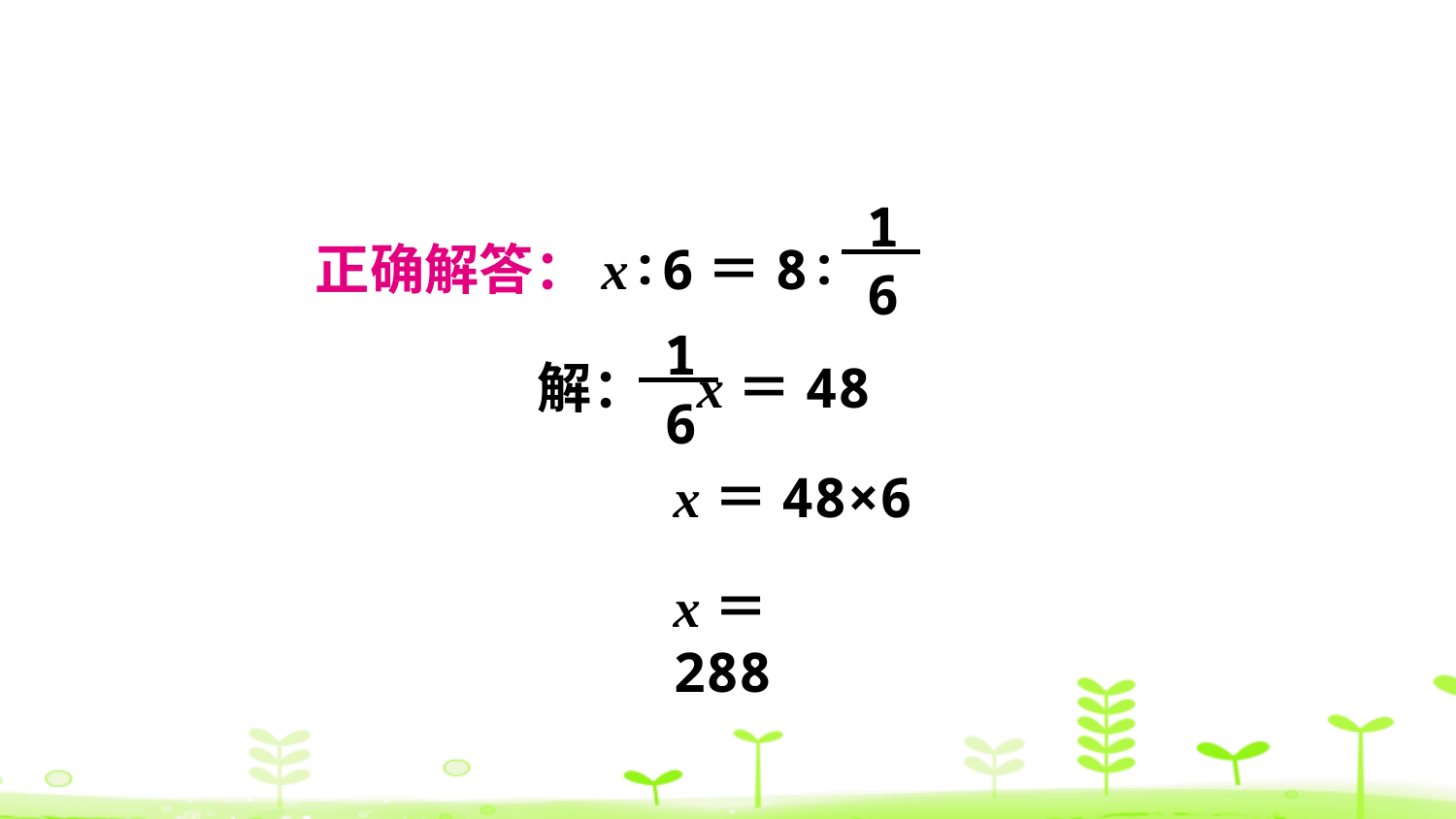

1
6
正确解答：x∶6＝8∶
1
6
解：   x＝48
x＝48×6
x＝288